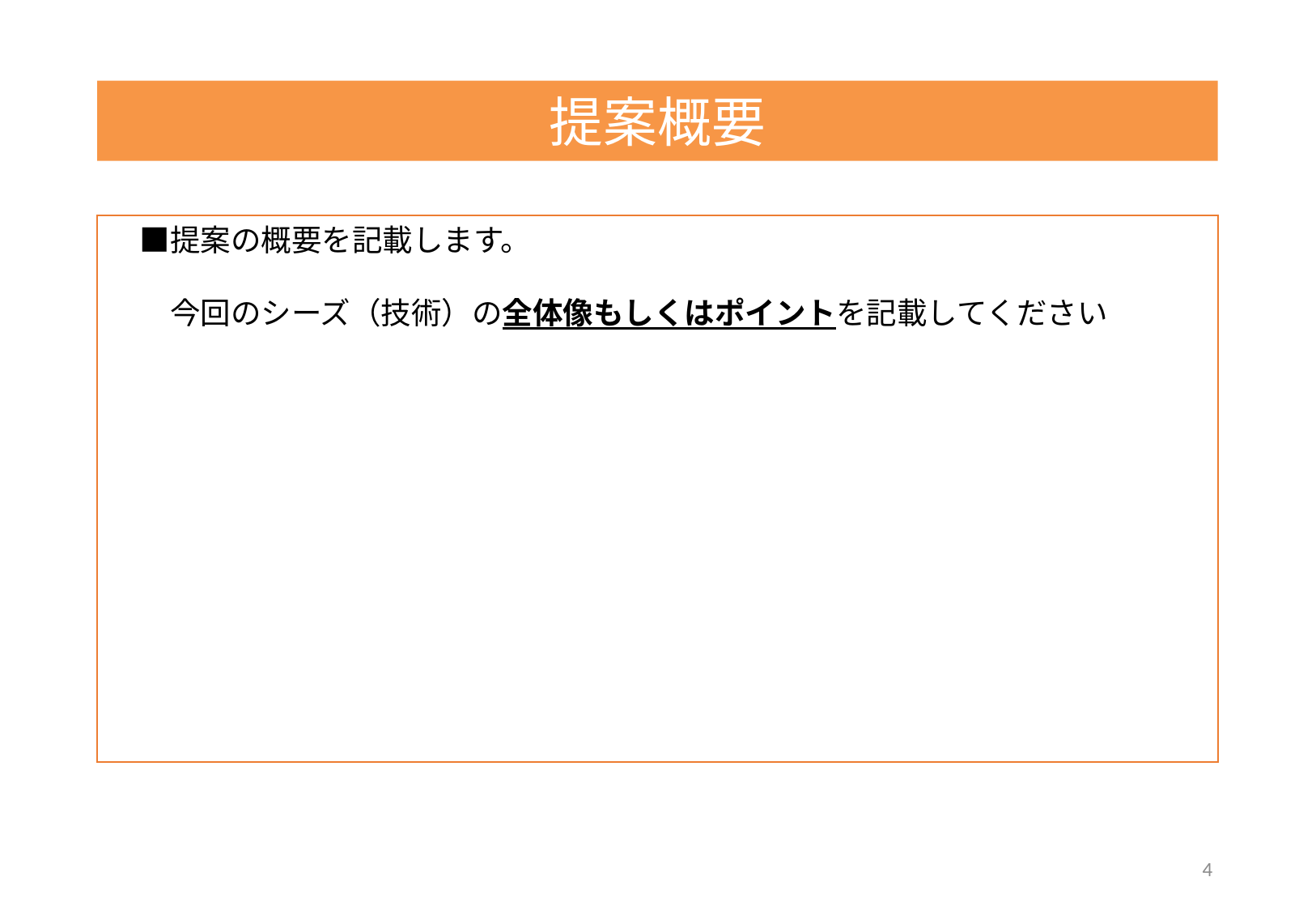

提案概要
　■提案の概要を記載します。

　　今回のシーズ（技術）の全体像もしくはポイントを記載してください
4